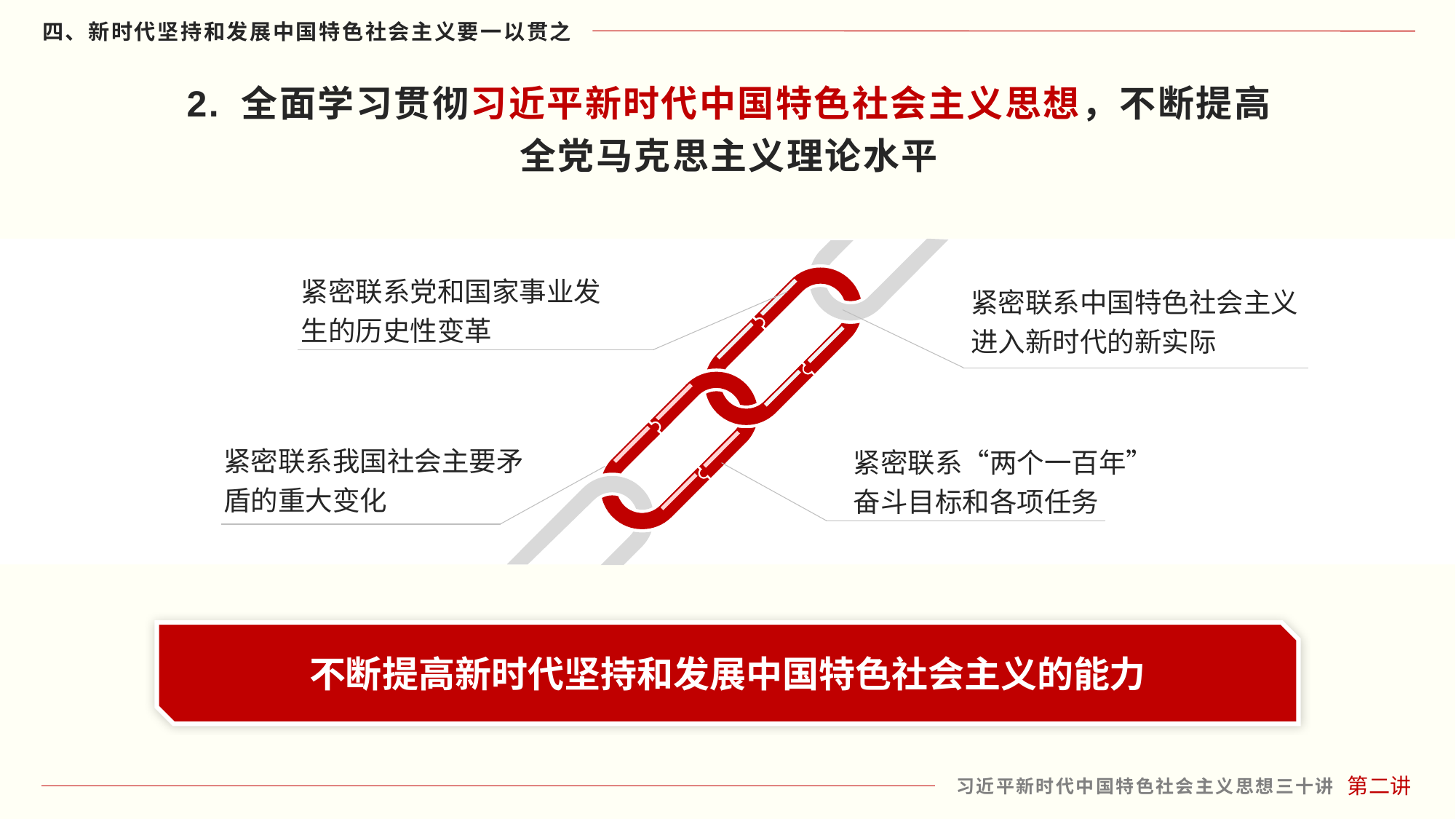

2. 全面学习贯彻习近平新时代中国特色社会主义思想，不断提高
全党马克思主义理论水平

紧密联系党和国家事业发生的历史性变革
紧密联系中国特色社会主义进入新时代的新实际
紧密联系我国社会主要矛盾的重大变化
紧密联系“两个一百年”奋斗目标和各项任务

不断提高新时代坚持和发展中国特色社会主义的能力